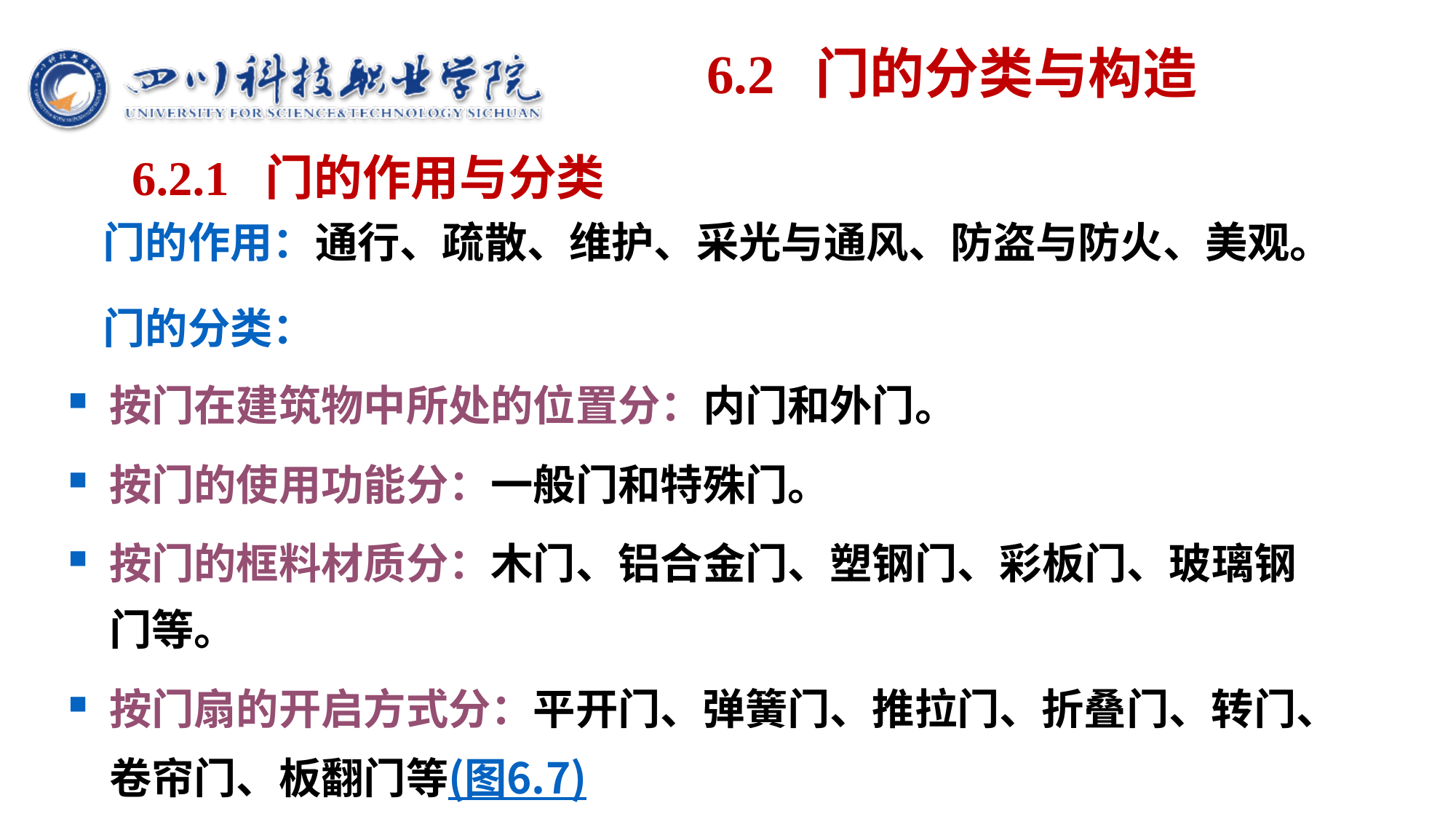

# 6.2  门的分类与构造
6.2.1  门的作用与分类
门的作用：通行、疏散、维护、采光与通风、防盗与防火、美观。
门的分类：
按门在建筑物中所处的位置分：内门和外门。
按门的使用功能分：一般门和特殊门。
按门的框料材质分：木门、铝合金门、塑钢门、彩板门、玻璃钢门等。
按门扇的开启方式分：平开门、弹簧门、推拉门、折叠门、转门、卷帘门、板翻门等(图6.7)